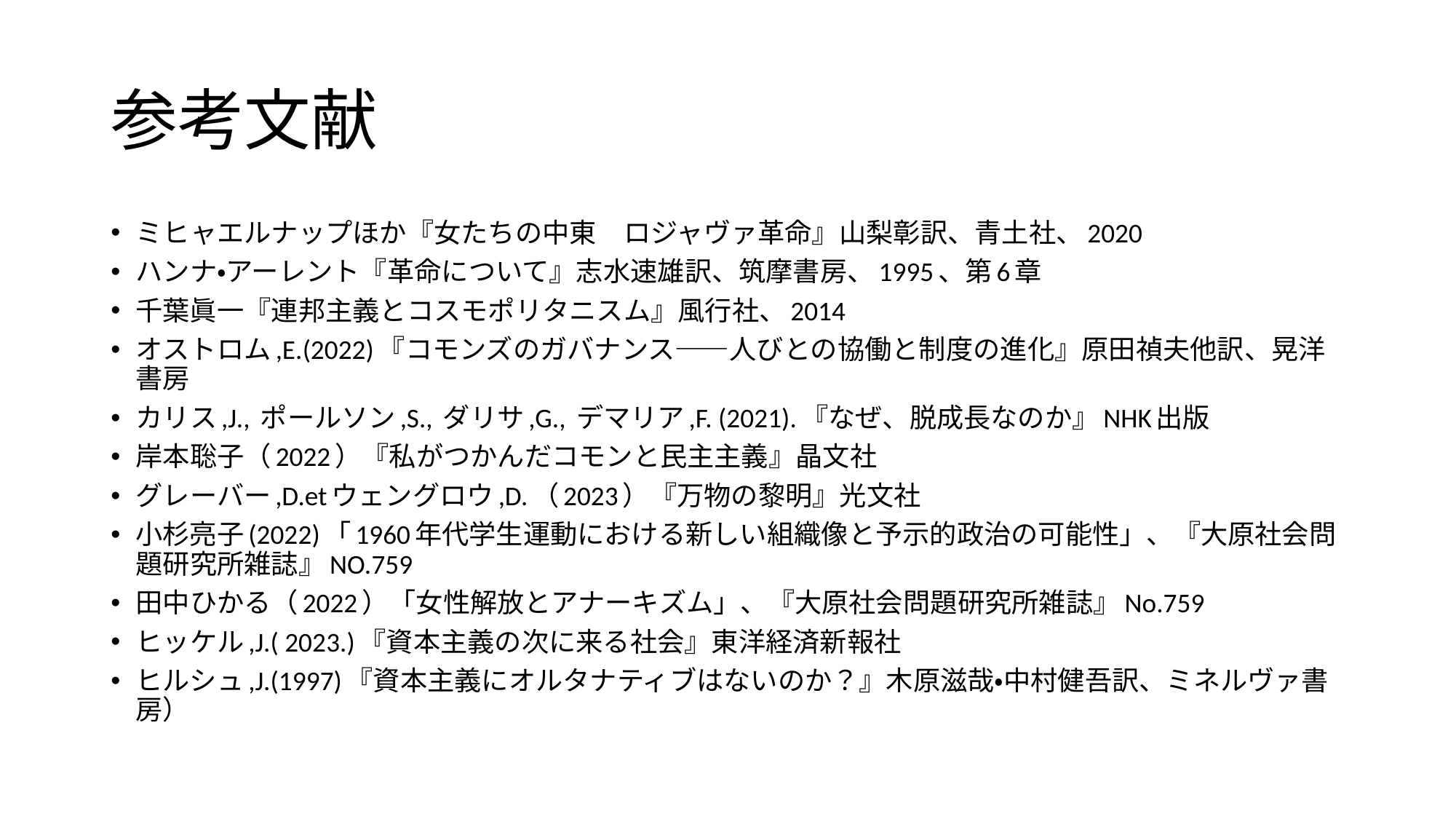

# 参考文献
ミヒャエルナップほか『女たちの中東　ロジャヴァ革命』山梨彰訳、青土社、2020
ハンナ・アーレント『革命について』志水速雄訳、筑摩書房、1995、第6章
千葉眞一『連邦主義とコスモポリタニスム』風行社、2014
オストロム,E.(2022)『コモンズのガバナンス――人びとの協働と制度の進化』原田禎夫他訳、晃洋書房
カリス,J., ポールソン,S., ダリサ,G., デマリア,F. (2021).『なぜ、脱成長なのか』NHK出版
岸本聡子（2022）『私がつかんだコモンと民主主義』晶文社
グレーバー,D.etウェングロウ,D.（2023）『万物の黎明』光文社
小杉亮子(2022)「1960年代学生運動における新しい組織像と予示的政治の可能性」、『大原社会問題研究所雑誌』NO.759
田中ひかる（2022）「女性解放とアナーキズム」、『大原社会問題研究所雑誌』No.759
ヒッケル,J.( 2023.)『資本主義の次に来る社会』東洋経済新報社
ヒルシュ,J.(1997)『資本主義にオルタナティブはないのか？』木原滋哉・中村健吾訳、ミネルヴァ書房）